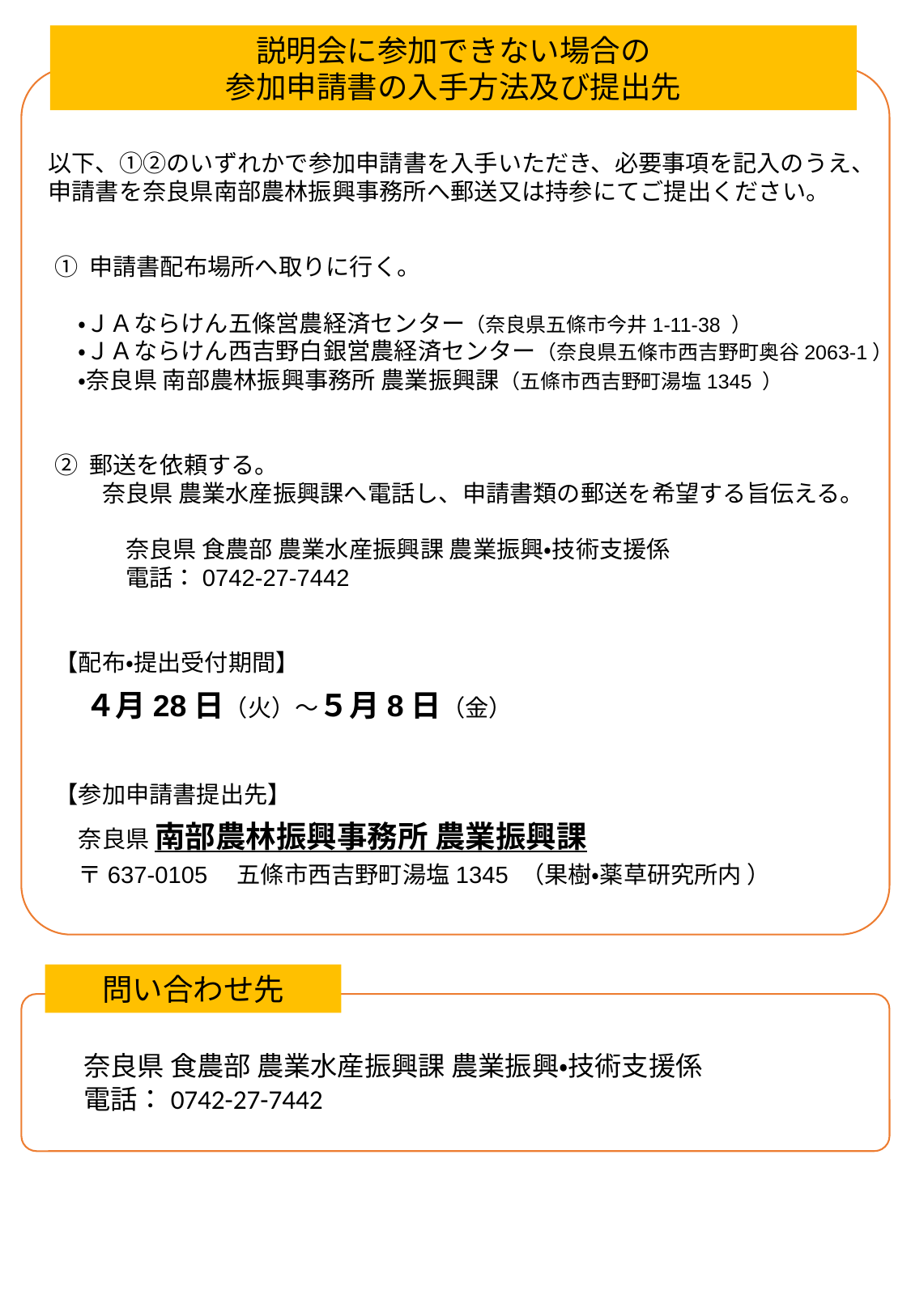

説明会に参加できない場合の
参加申請書の入手方法及び提出先

以下、➀➁のいずれかで参加申請書を入手いただき、必要事項を記入のうえ、申請書を奈良県南部農林振興事務所へ郵送又は持参にてご提出ください。
➀ 申請書配布場所へ取りに行く。

　・ＪＡならけん五條営農経済センター（奈良県五條市今井1-11-38 ）
　・ＪＡならけん西吉野白銀営農経済センター（奈良県五條市西吉野町奥谷2063-1）
　・奈良県 南部農林振興事務所 農業振興課（五條市西吉野町湯塩1345 ）

➁ 郵送を依頼する。
　　奈良県 農業水産振興課へ電話し、申請書類の郵送を希望する旨伝える。

　　　奈良県 食農部 農業水産振興課 農業振興・技術支援係
　　　電話：0742-27-7442

【配布・提出受付期間】

　４月28日（火）～５月8日（金）

【参加申請書提出先】

　奈良県 南部農林振興事務所 農業振興課

　〒637-0105　五條市西吉野町湯塩1345 （果樹・薬草研究所内 ）

問い合わせ先

奈良県 食農部 農業水産振興課 農業振興・技術支援係
電話：0742-27-7442